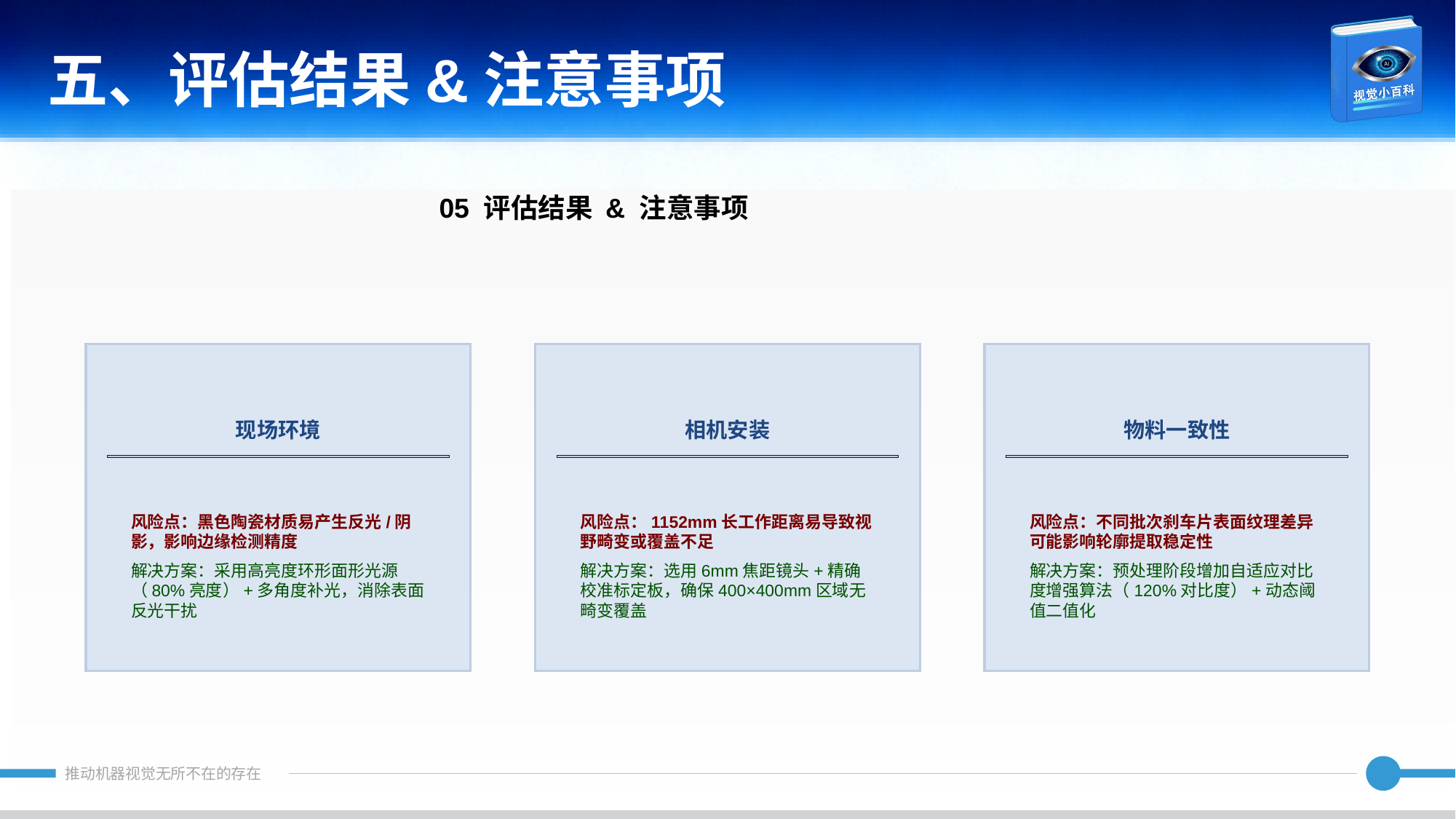

五、评估结果&注意事项

05 评估结果 & 注意事项

现场环境

相机安装

物料一致性

风险点：黑色陶瓷材质易产生反光/阴影，影响边缘检测精度
解决方案：采用高亮度环形面形光源（80%亮度）+多角度补光，消除表面反光干扰

风险点：1152mm长工作距离易导致视野畸变或覆盖不足
解决方案：选用6mm焦距镜头+精确校准标定板，确保400×400mm区域无畸变覆盖

风险点：不同批次刹车片表面纹理差异可能影响轮廓提取稳定性
解决方案：预处理阶段增加自适应对比度增强算法（120%对比度）+动态阈值二值化
10